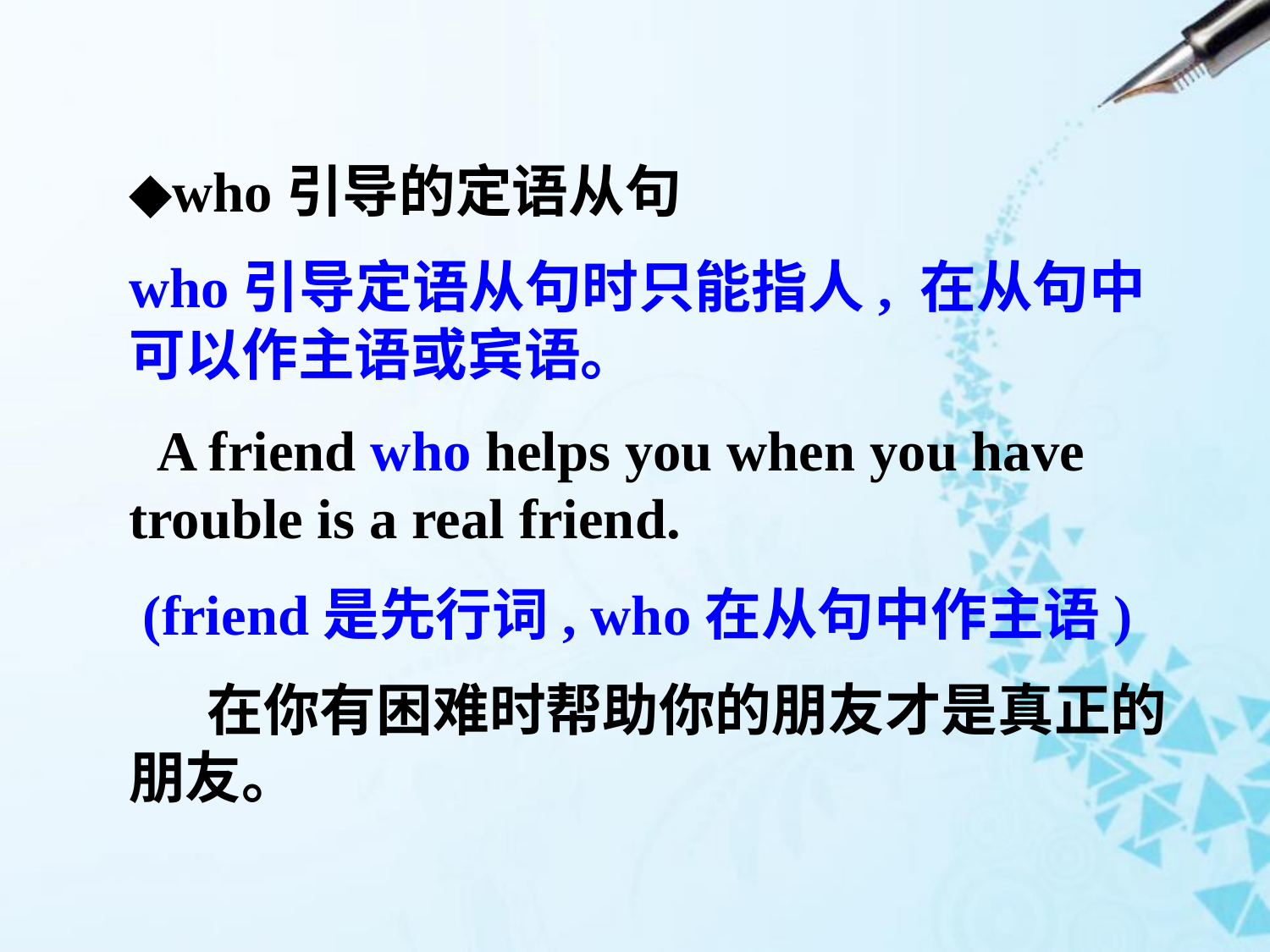

◆who引导的定语从句
who引导定语从句时只能指人, 在从句中可以作主语或宾语。
  A friend who helps you when you have trouble is a real friend.
 (friend是先行词, who在从句中作主语)
     在你有困难时帮助你的朋友才是真正的朋友。